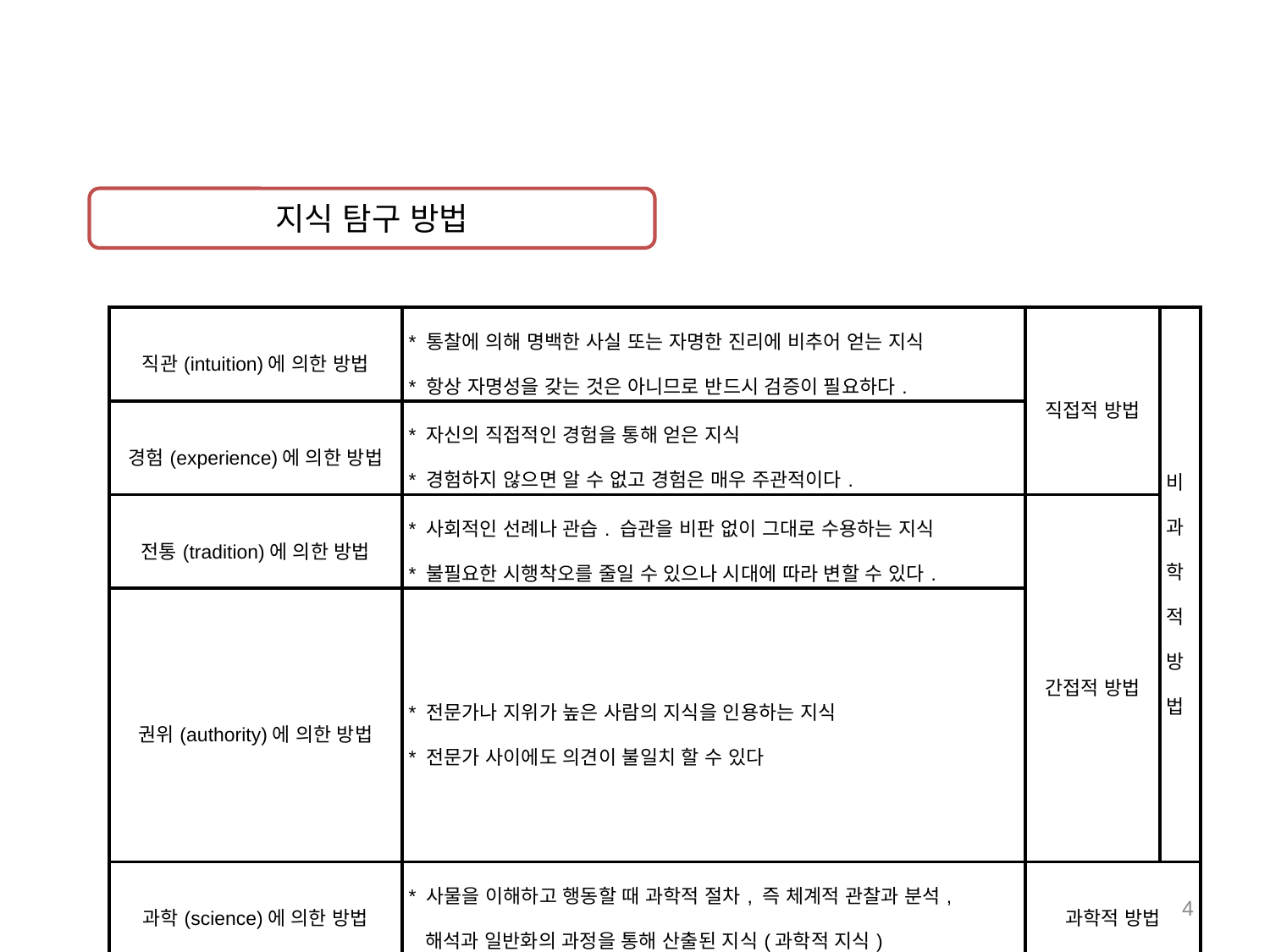

지식 탐구 방법
| 직관(intuition)에 의한 방법 | \* 통찰에 의해 명백한 사실 또는 자명한 진리에 비추어 얻는 지식 \* 항상 자명성을 갖는 것은 아니므로 반드시 검증이 필요하다. | 직접적 방법 | 비 과 학 적 방 법 |
| --- | --- | --- | --- |
| 경험(experience)에 의한 방법 | \* 자신의 직접적인 경험을 통해 얻은 지식 \* 경험하지 않으면 알 수 없고 경험은 매우 주관적이다. |  |  |
| 전통(tradition)에 의한 방법 | \* 사회적인 선례나 관습. 습관을 비판 없이 그대로 수용하는 지식 \* 불필요한 시행착오를 줄일 수 있으나 시대에 따라 변할 수 있다. | 간접적 방법 |  |
| 권위(authority)에 의한 방법 | \* 전문가나 지위가 높은 사람의 지식을 인용하는 지식 \* 전문가 사이에도 의견이 불일치 할 수 있다 |  |  |
| 과학(science)에 의한 방법 | \* 사물을 이해하고 행동할 때 과학적 절차, 즉 체계적 관찰과 분석, 해석과 일반화의 과정을 통해 산출된 지식(과학적 지식) | 과학적 방법 |  |
4